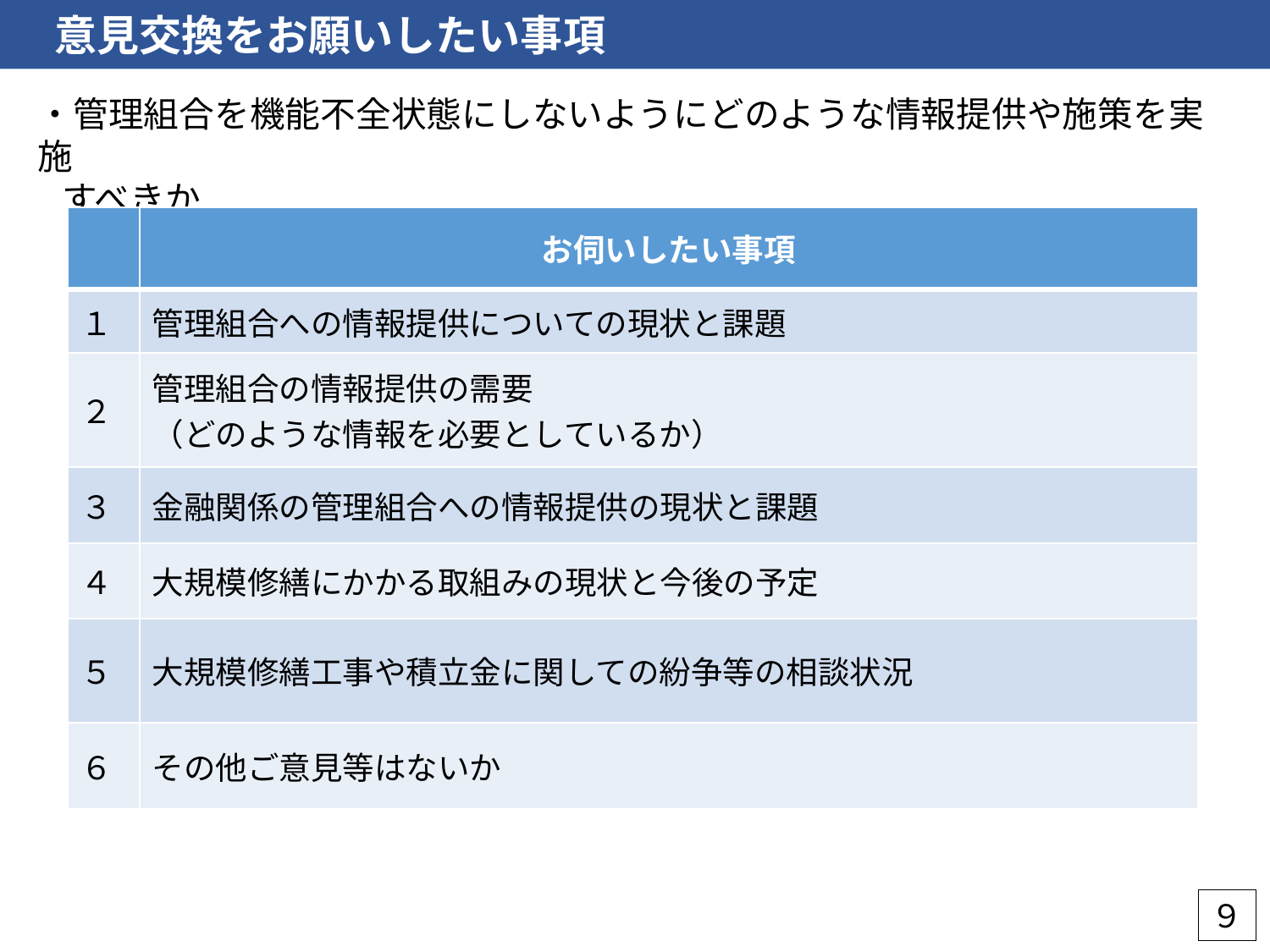

意見交換をお願いしたい事項
・管理組合を機能不全状態にしないようにどのような情報提供や施策を実施
  すべきか
|  | お伺いしたい事項 |
| --- | --- |
| １ | 管理組合への情報提供についての現状と課題 |
| ２ | 管理組合の情報提供の需要 （どのような情報を必要としているか） |
| ３ | 金融関係の管理組合への情報提供の現状と課題 |
| ４ | 大規模修繕にかかる取組みの現状と今後の予定 |
| ５ | 大規模修繕工事や積立金に関しての紛争等の相談状況 |
| ６ | その他ご意見等はないか |
９